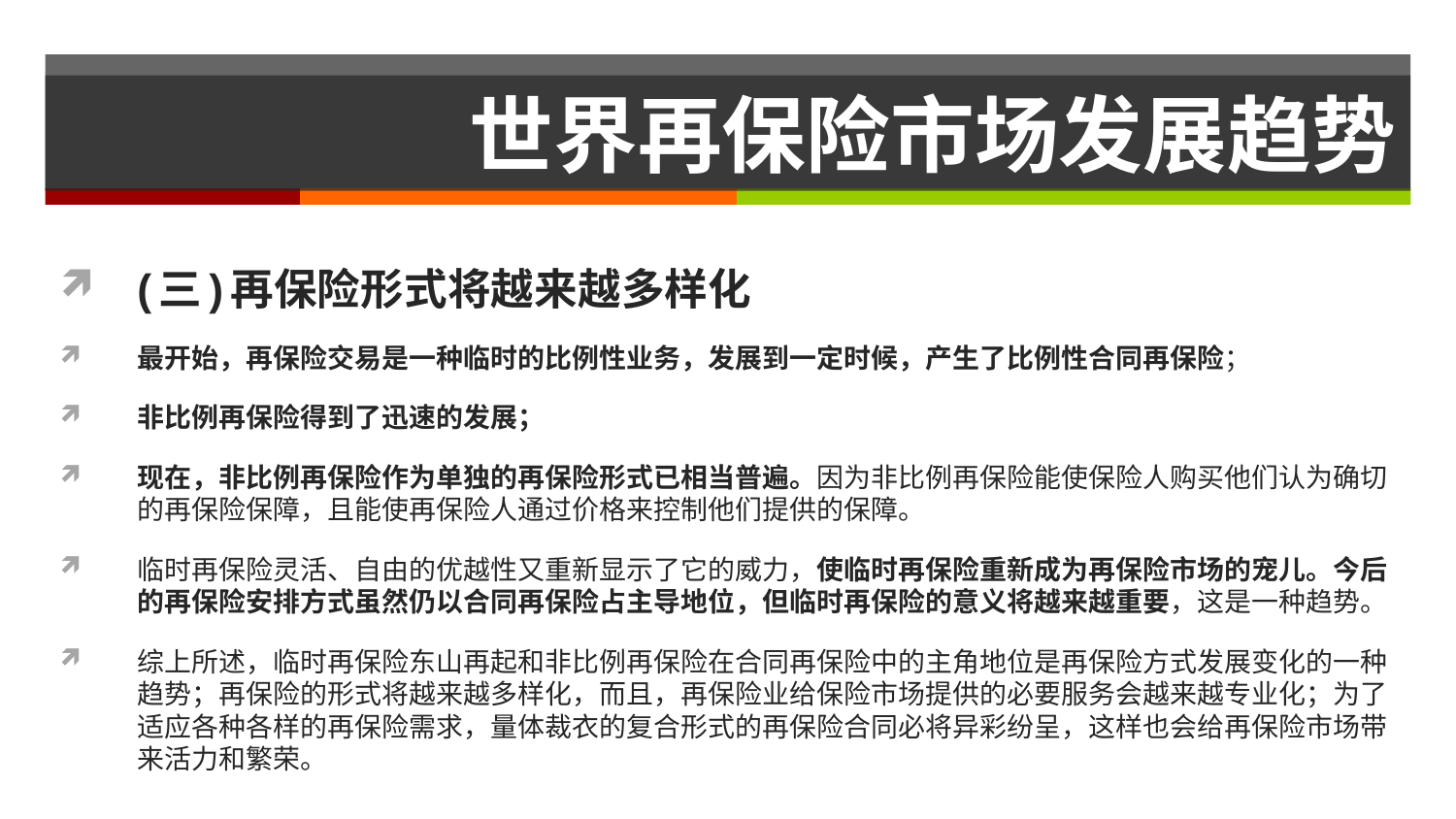

# 世界再保险市场发展趋势
(三)再保险形式将越来越多样化
最开始，再保险交易是一种临时的比例性业务，发展到一定时候，产生了比例性合同再保险；
非比例再保险得到了迅速的发展；
现在，非比例再保险作为单独的再保险形式已相当普遍。因为非比例再保险能使保险人购买他们认为确切的再保险保障，且能使再保险人通过价格来控制他们提供的保障。
临时再保险灵活、自由的优越性又重新显示了它的威力，使临时再保险重新成为再保险市场的宠儿。今后的再保险安排方式虽然仍以合同再保险占主导地位，但临时再保险的意义将越来越重要，这是一种趋势。
综上所述，临时再保险东山再起和非比例再保险在合同再保险中的主角地位是再保险方式发展变化的一种趋势；再保险的形式将越来越多样化，而且，再保险业给保险市场提供的必要服务会越来越专业化；为了适应各种各样的再保险需求，量体裁衣的复合形式的再保险合同必将异彩纷呈，这样也会给再保险市场带来活力和繁荣。